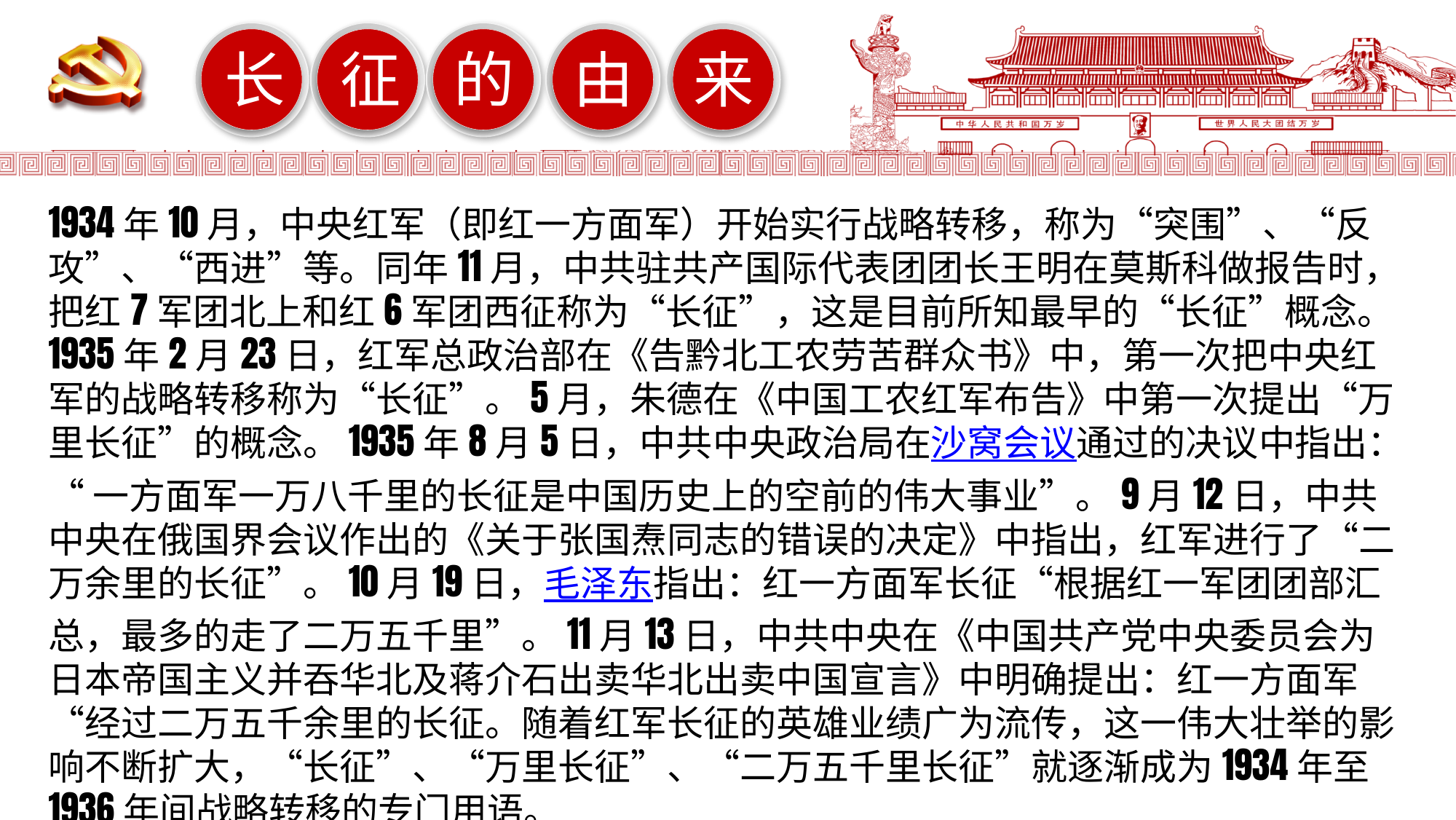

长

征

的

由

来
1934年10月，中央红军（即红一方面军）开始实行战略转移，称为“突围”、“反攻”、“西进”等。同年11月，中共驻共产国际代表团团长王明在莫斯科做报告时，把红7军团北上和红6军团西征称为“长征”，这是目前所知最早的“长征”概念。
1935年2月23日，红军总政治部在《告黔北工农劳苦群众书》中，第一次把中央红军的战略转移称为“长征”。5月，朱德在《中国工农红军布告》中第一次提出“万里长征”的概念。1935年8月5日，中共中央政治局在沙窝会议通过的决议中指出：“ 一方面军一万八千里的长征是中国历史上的空前的伟大事业”。9月12日，中共中央在俄国界会议作出的《关于张国焘同志的错误的决定》中指出，红军进行了“二万余里的长征”。10月19日，毛泽东指出：红一方面军长征“根据红一军团团部汇总，最多的走了二万五千里”。11月13日，中共中央在《中国共产党中央委员会为日本帝国主义并吞华北及蒋介石出卖华北出卖中国宣言》中明确提出：红一方面军“经过二万五千余里的长征。随着红军长征的英雄业绩广为流传，这一伟大壮举的影响不断扩大，“长征”、“万里长征”、“二万五千里长征”就逐渐成为1934年至1936年间战略转移的专门用语。